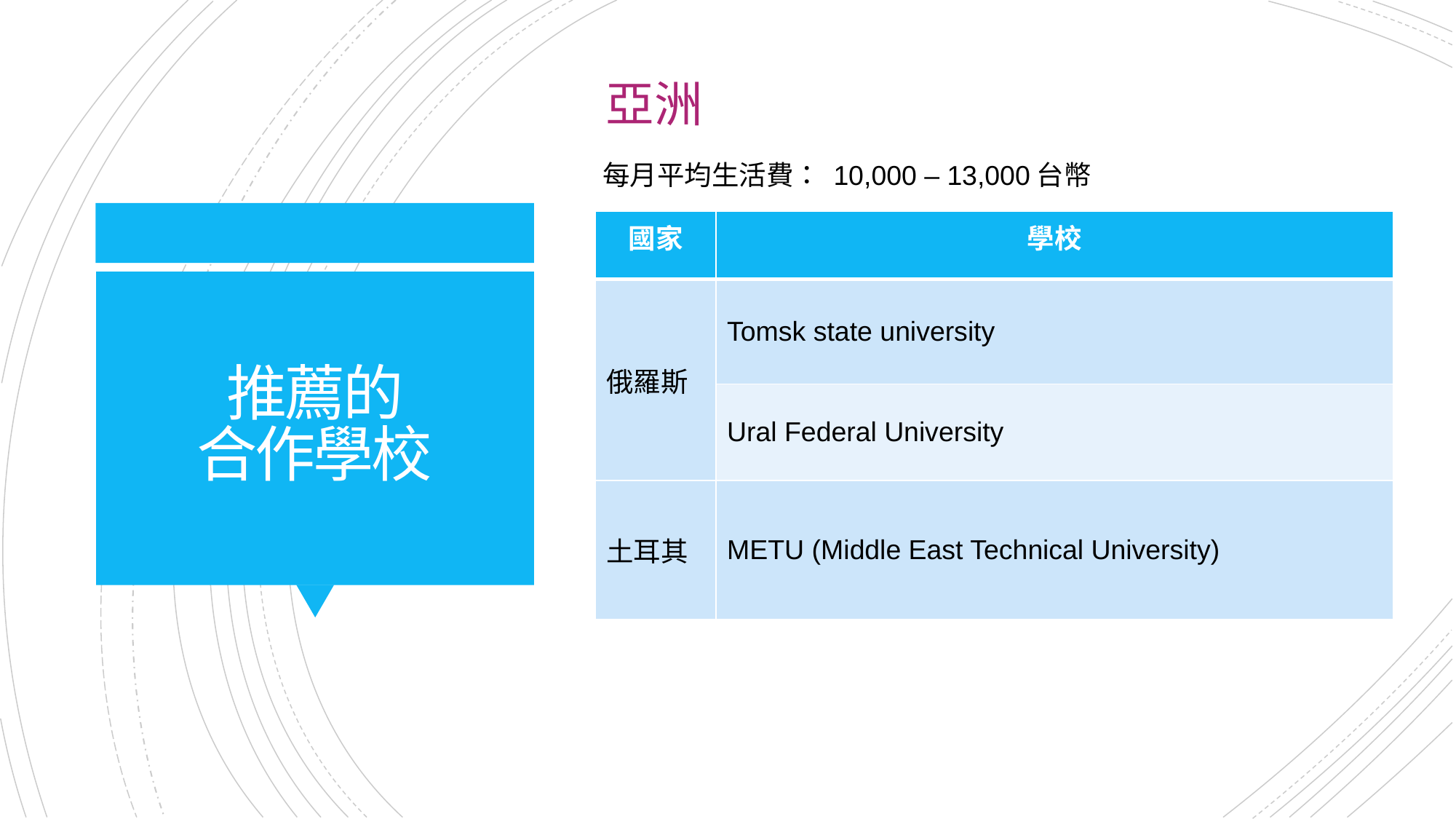

亞洲
每月平均生活費： 10,000 – 13,000台幣
| 國家 | 學校 |
| --- | --- |
| 俄羅斯 | Tomsk state university |
|  | Ural Federal University |
| 土耳其 | METU (Middle East Technical University) |
# 推薦的 合作學校